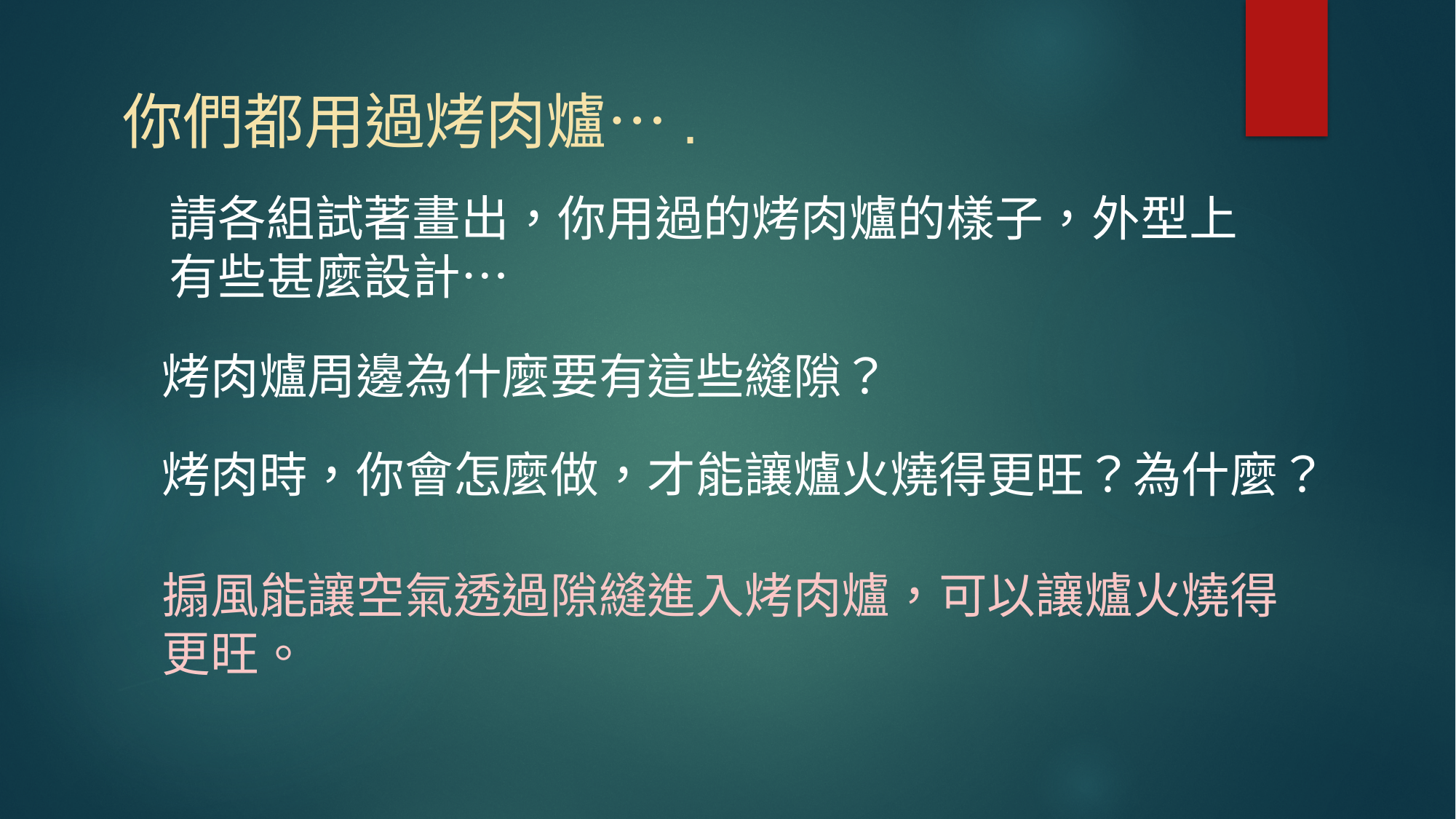

你們都用過烤肉爐….
請各組試著畫出，你用過的烤肉爐的樣子，外型上有些甚麼設計…
烤肉爐周邊為什麼要有這些縫隙？
烤肉時，你會怎麼做，才能讓爐火燒得更旺？為什麼？
搧風能讓空氣透過隙縫進入烤肉爐，可以讓爐火燒得更旺。